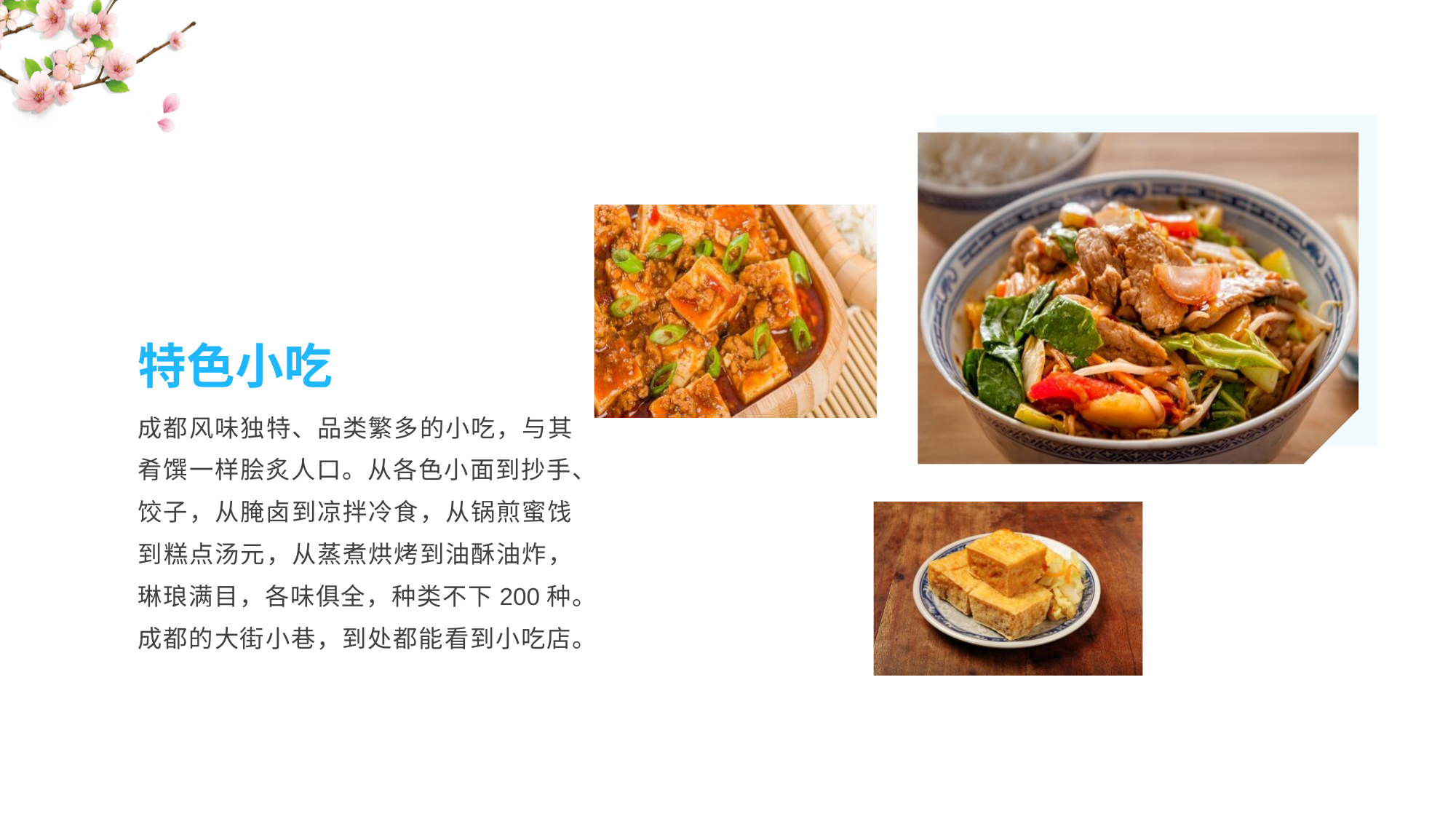

特色小吃
成都风味独特、品类繁多的小吃，与其肴馔一样脍炙人口。从各色小面到抄手、饺子，从腌卤到凉拌冷食，从锅煎蜜饯到糕点汤元，从蒸煮烘烤到油酥油炸，琳琅满目，各味俱全，种类不下200种。成都的大街小巷，到处都能看到小吃店。